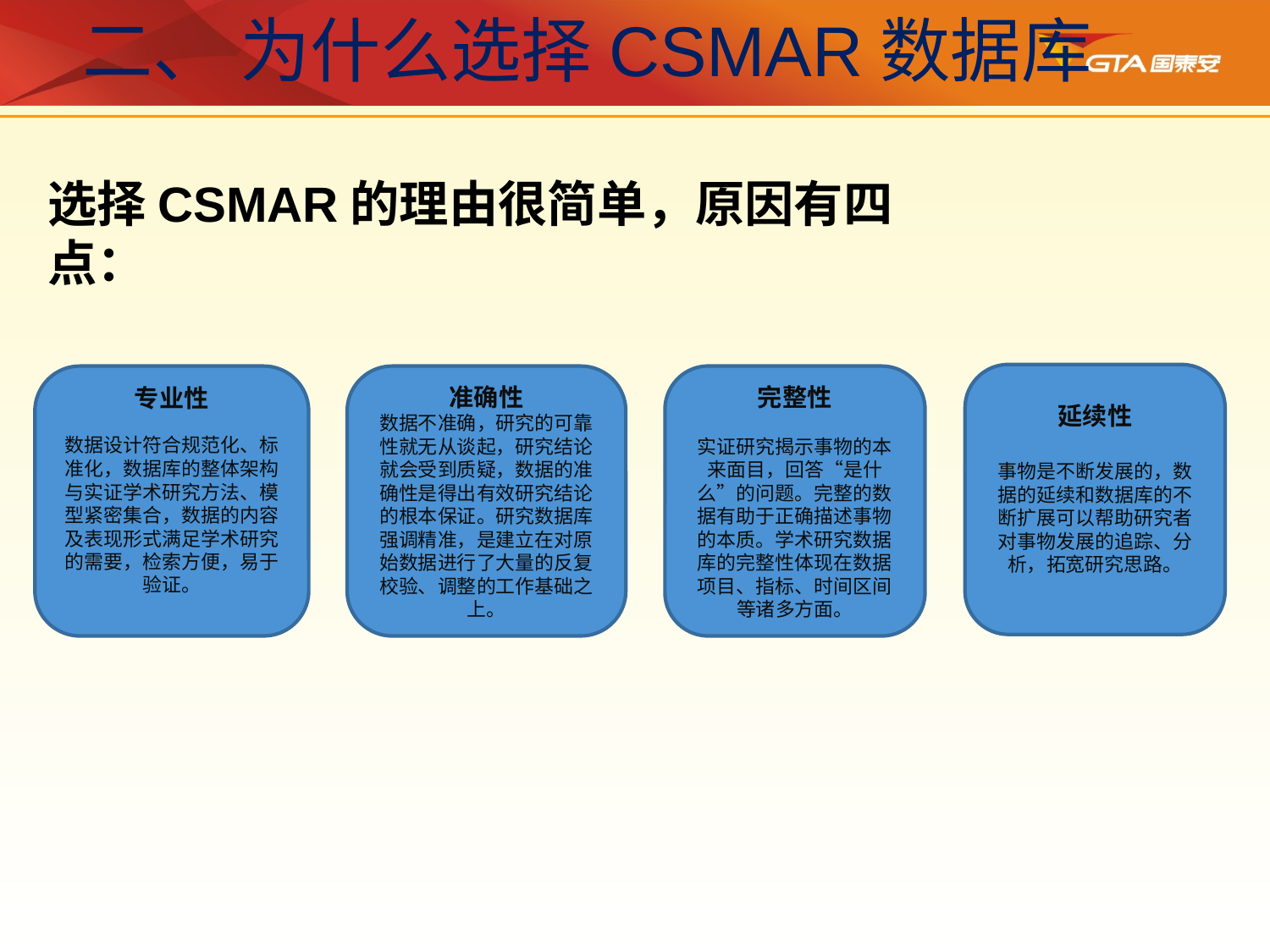

二、 为什么选择CSMAR数据库
选择CSMAR的理由很简单，原因有四点：
延续性

事物是不断发展的，数据的延续和数据库的不断扩展可以帮助研究者对事物发展的追踪、分析，拓宽研究思路。

专业性

数据设计符合规范化、标准化，数据库的整体架构与实证学术研究方法、模型紧密集合，数据的内容及表现形式满足学术研究的需要，检索方便，易于验证。

准确性
数据不准确，研究的可靠性就无从谈起，研究结论就会受到质疑，数据的准确性是得出有效研究结论的根本保证。研究数据库强调精准，是建立在对原始数据进行了大量的反复校验、调整的工作基础之上。
完整性

实证研究揭示事物的本来面目，回答“是什么”的问题。完整的数据有助于正确描述事物的本质。学术研究数据库的完整性体现在数据项目、指标、时间区间等诸多方面。